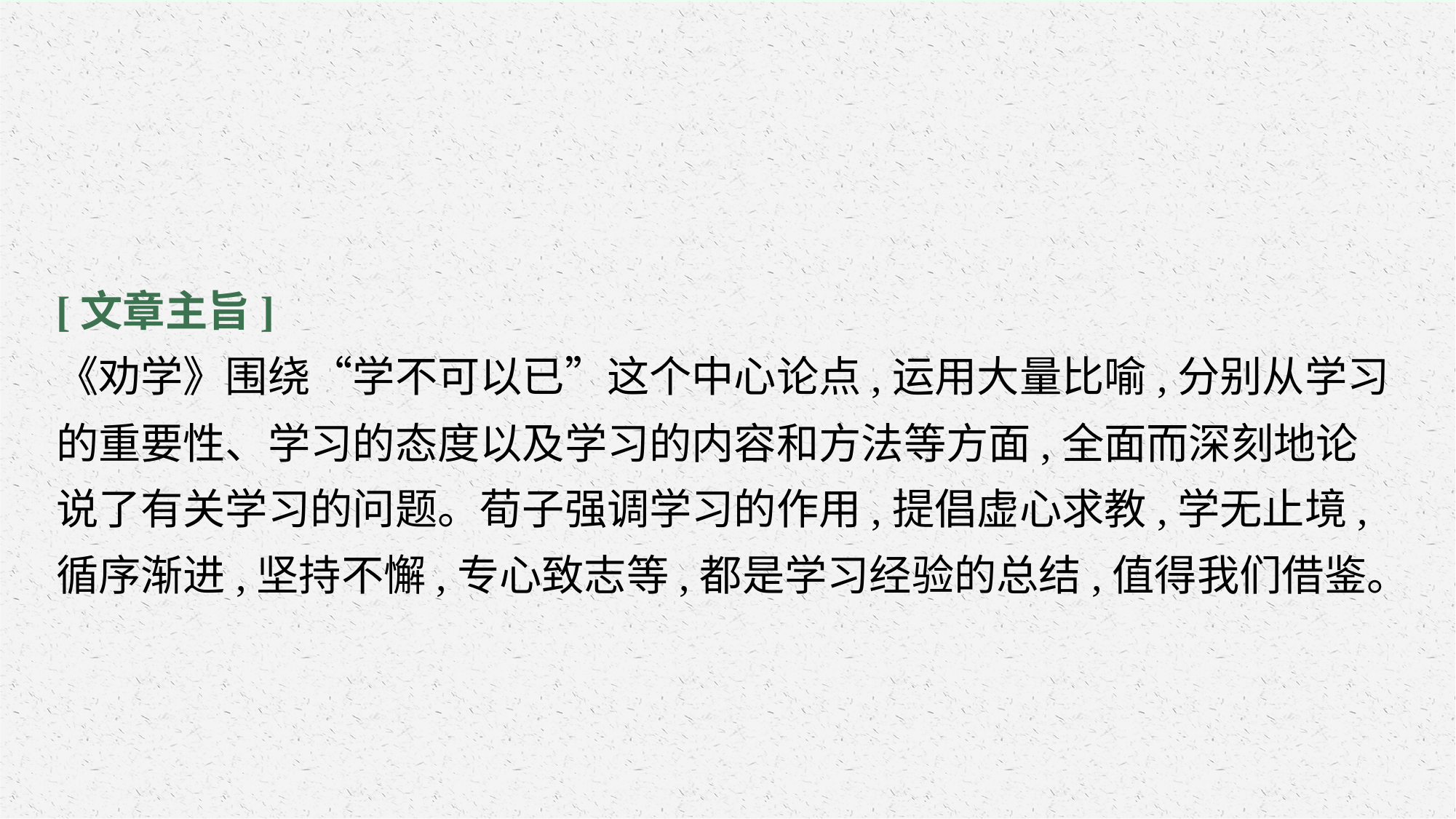

[文章主旨]
《劝学》围绕“学不可以已”这个中心论点,运用大量比喻,分别从学习的重要性、学习的态度以及学习的内容和方法等方面,全面而深刻地论说了有关学习的问题。荀子强调学习的作用,提倡虚心求教,学无止境,循序渐进,坚持不懈,专心致志等,都是学习经验的总结,值得我们借鉴。